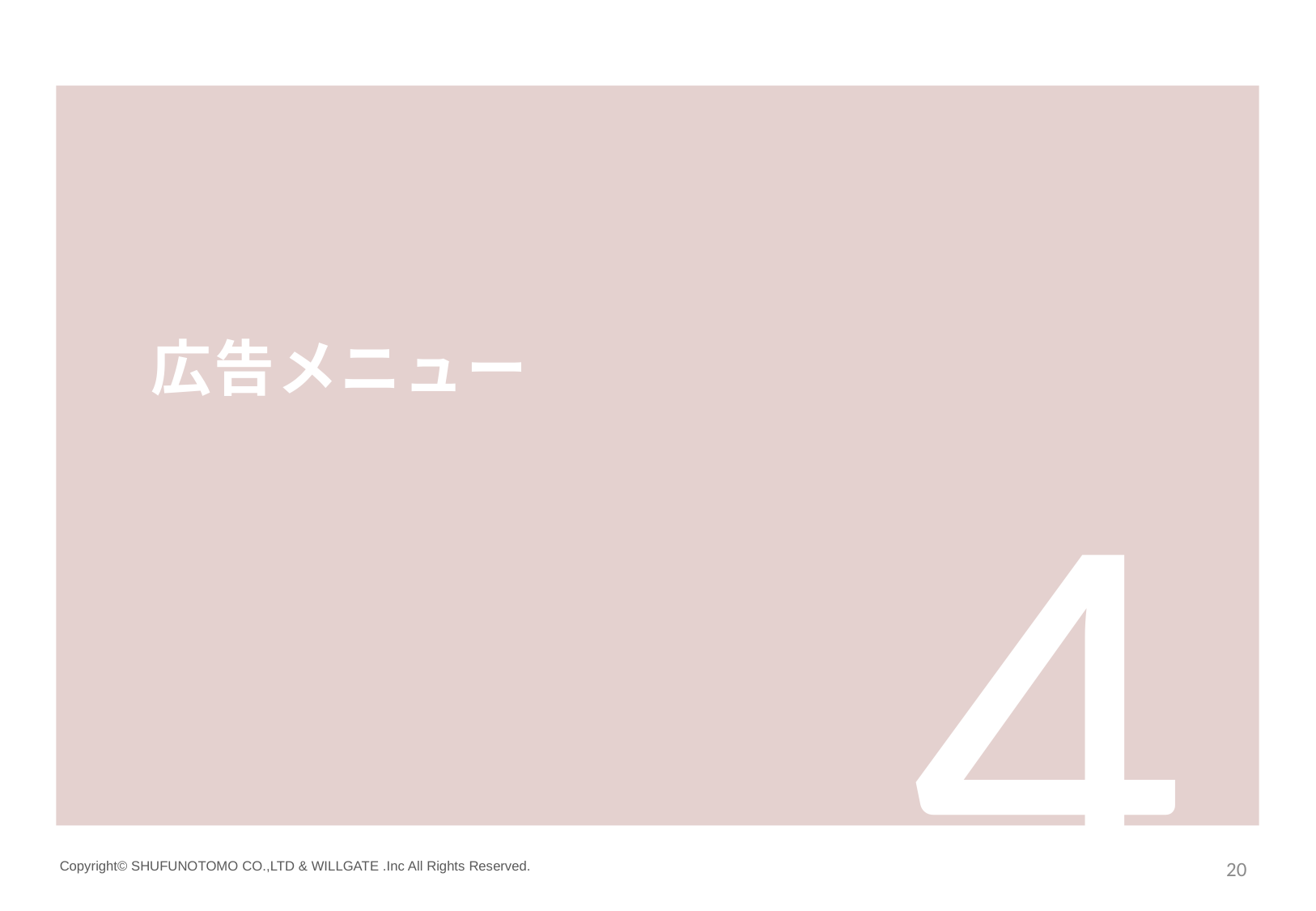

広告メニュー
4
20
Copyright© SHUFUNOTOMO CO.,LTD & WILLGATE .Inc All Rights Reserved.